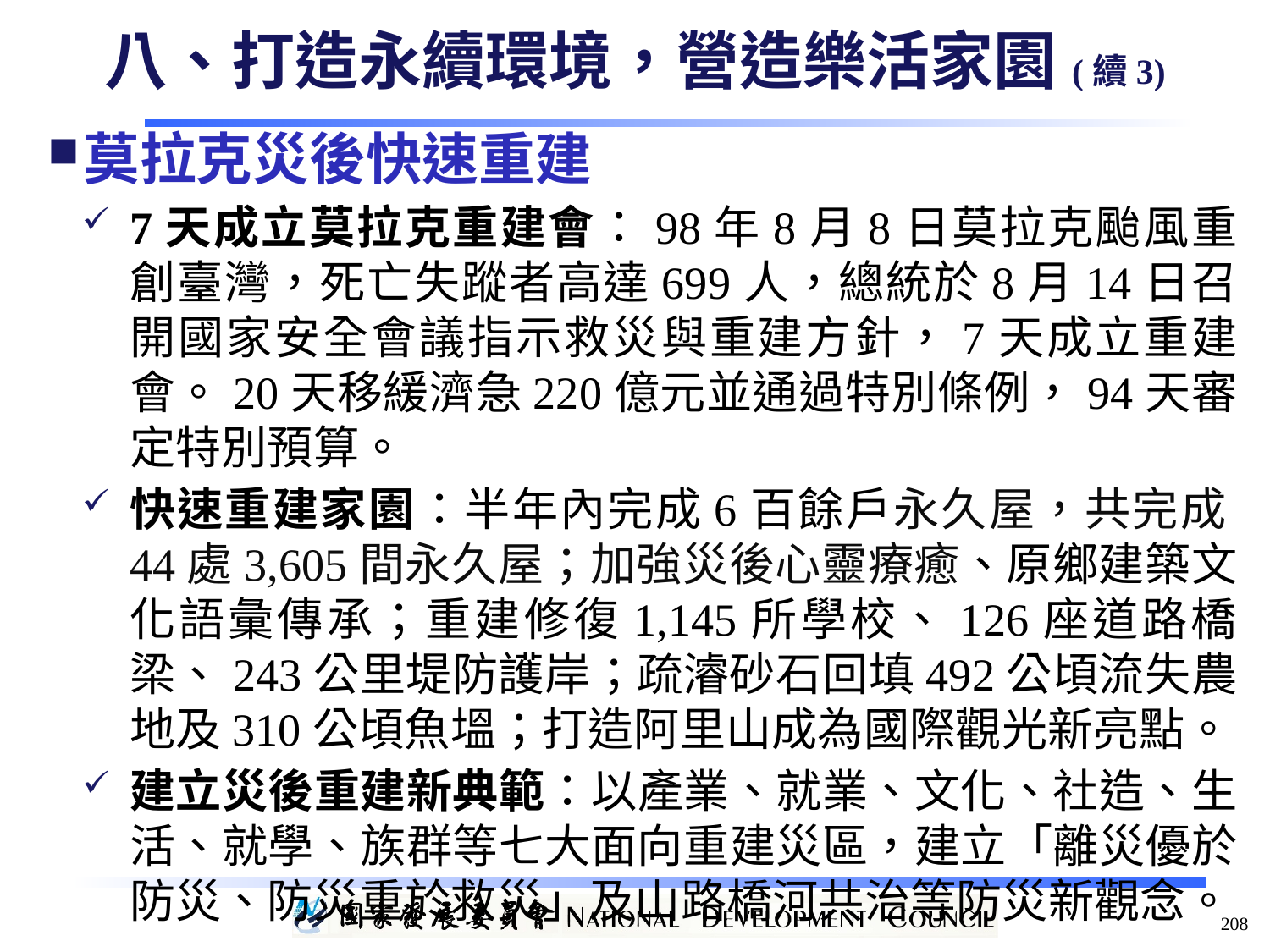

八、打造永續環境，營造樂活家園(續3)
莫拉克災後快速重建
7天成立莫拉克重建會：98年8月8日莫拉克颱風重創臺灣，死亡失蹤者高達699人，總統於8月14日召開國家安全會議指示救災與重建方針，7天成立重建會。20天移緩濟急220億元並通過特別條例，94天審定特別預算。
快速重建家園：半年內完成6百餘戶永久屋，共完成44處3,605間永久屋；加強災後心靈療癒、原鄉建築文化語彙傳承；重建修復1,145所學校、126座道路橋梁、243公里堤防護岸；疏濬砂石回填492公頃流失農地及310公頃魚塭；打造阿里山成為國際觀光新亮點。
建立災後重建新典範：以產業、就業、文化、社造、生活、就學、族群等七大面向重建災區，建立「離災優於防災、防災重於救災」及山路橋河共治等防災新觀念。

208